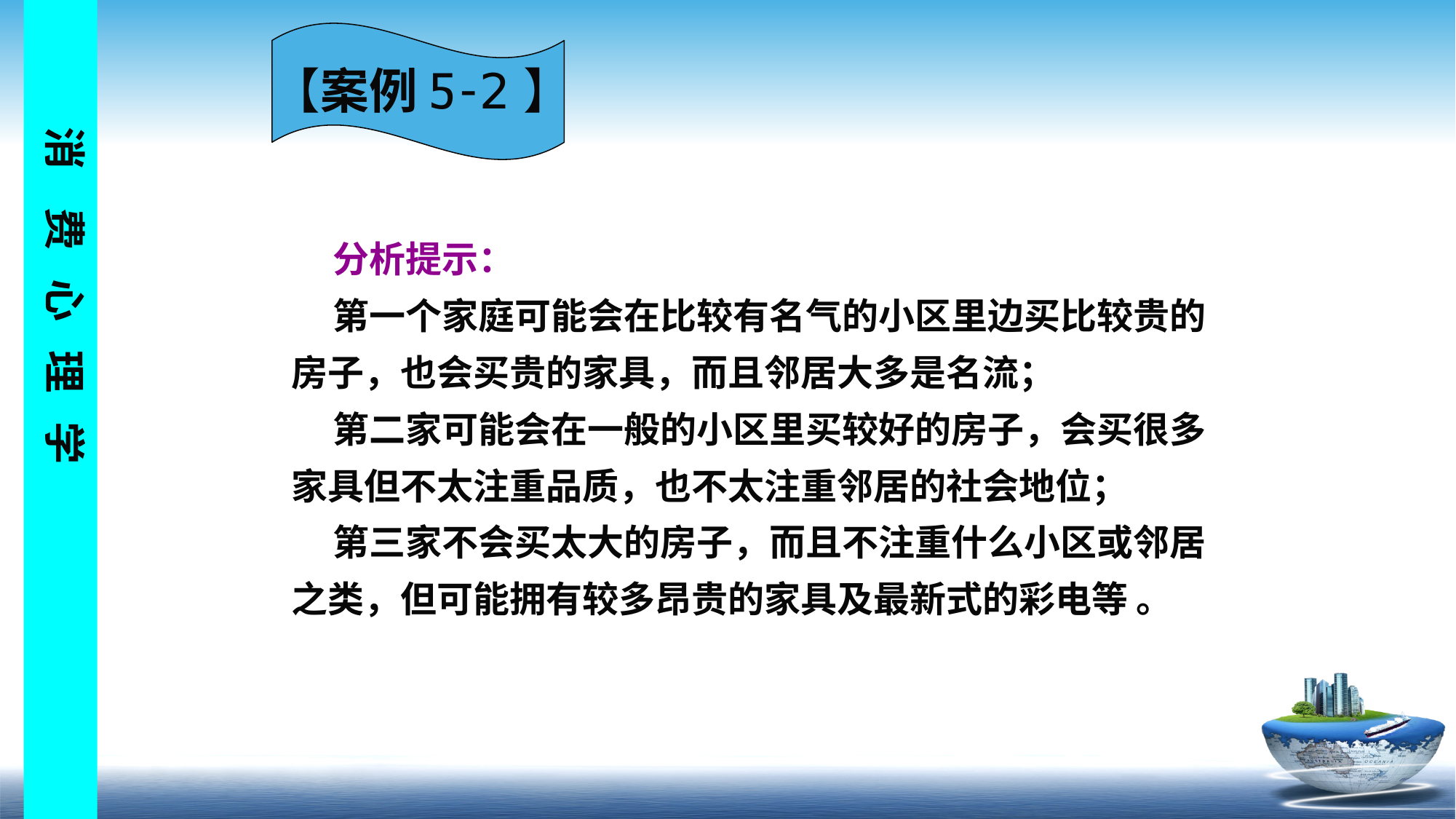

【案例5-2】

    分析提示：
    第一个家庭可能会在比较有名气的小区里边买比较贵的房子，也会买贵的家具，而且邻居大多是名流；
    第二家可能会在一般的小区里买较好的房子，会买很多家具但不太注重品质，也不太注重邻居的社会地位；
    第三家不会买太大的房子，而且不注重什么小区或邻居之类，但可能拥有较多昂贵的家具及最新式的彩电等 。